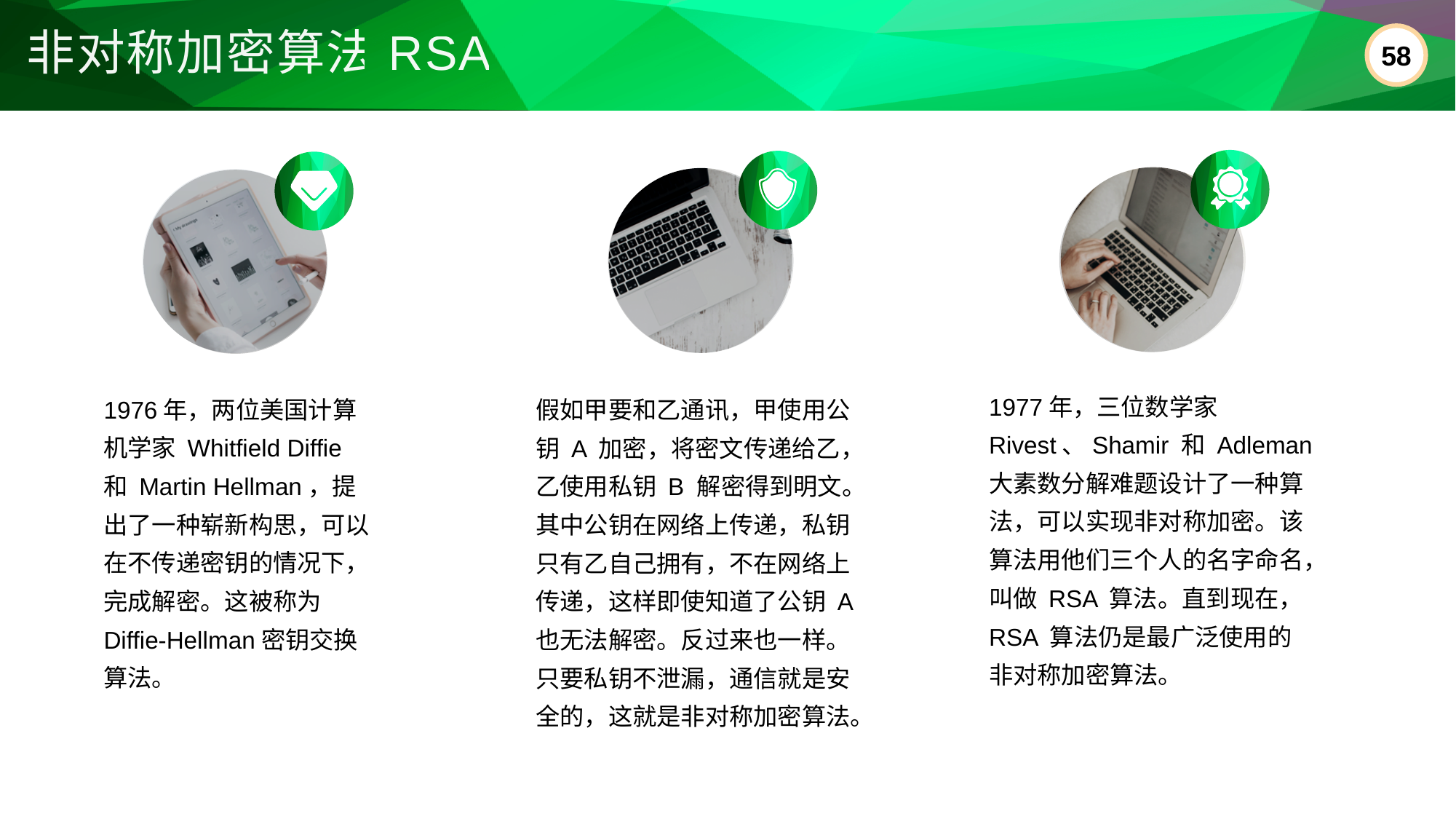

非对称加密算法RSA

1977年，三位数学家 Rivest、Shamir 和 Adleman大素数分解难题设计了一种算法，可以实现非对称加密。该算法用他们三个人的名字命名，叫做 RSA 算法。直到现在，RSA 算法仍是最广泛使用的非对称加密算法。
1976年，两位美国计算机学家 Whitfield Diffie 和 Martin Hellman，提出了一种崭新构思，可以在不传递密钥的情况下，完成解密。这被称为 Diffie-Hellman密钥交换算法。
假如甲要和乙通讯，甲使用公钥 A 加密，将密文传递给乙，乙使用私钥 B 解密得到明文。其中公钥在网络上传递，私钥只有乙自己拥有，不在网络上传递，这样即使知道了公钥 A 也无法解密。反过来也一样。只要私钥不泄漏，通信就是安全的，这就是非对称加密算法。